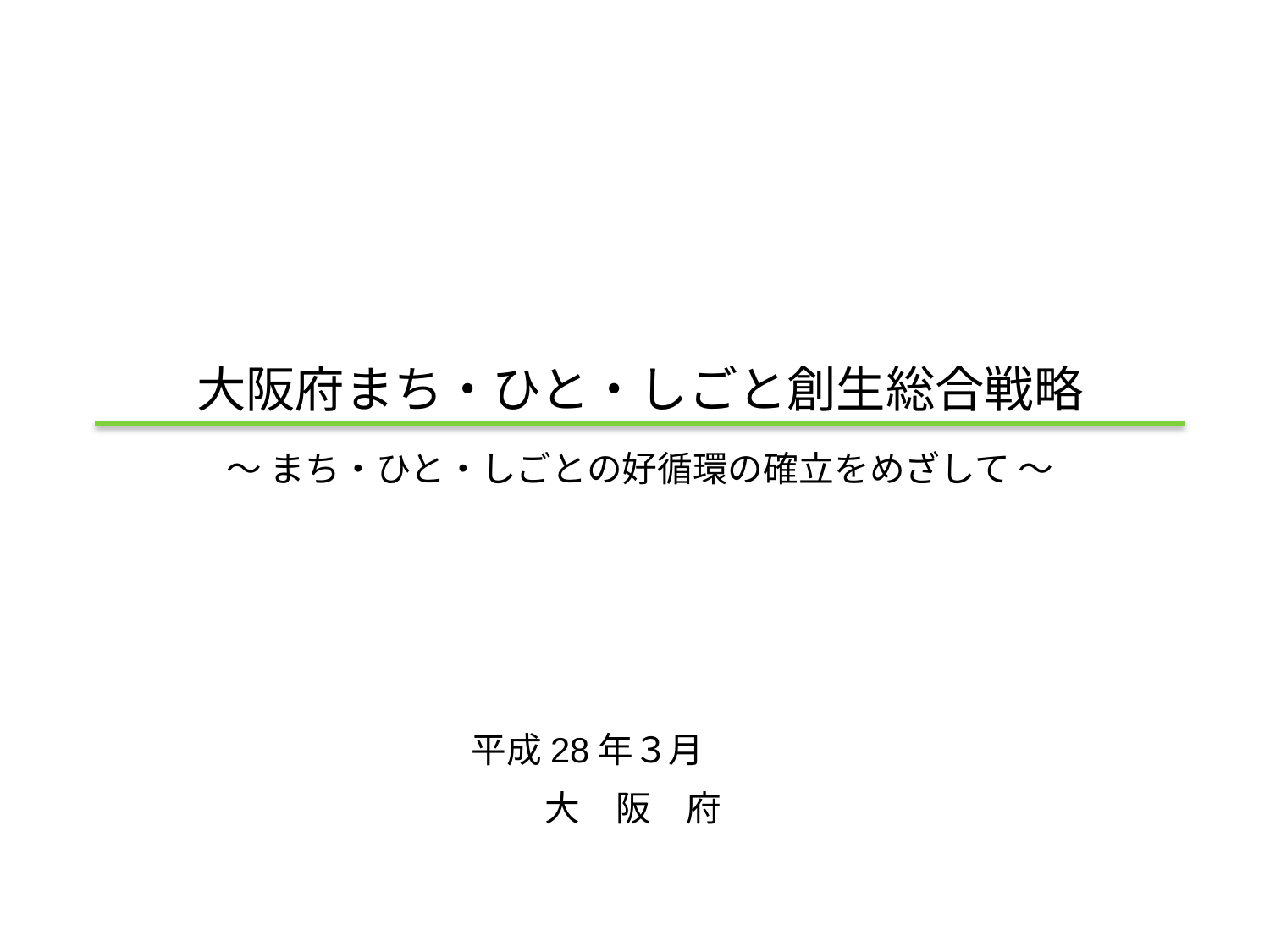

大阪府まち・ひと・しごと創生総合戦略

～ まち・ひと・しごとの好循環の確立をめざして ～
平成28年３月
大　阪　府